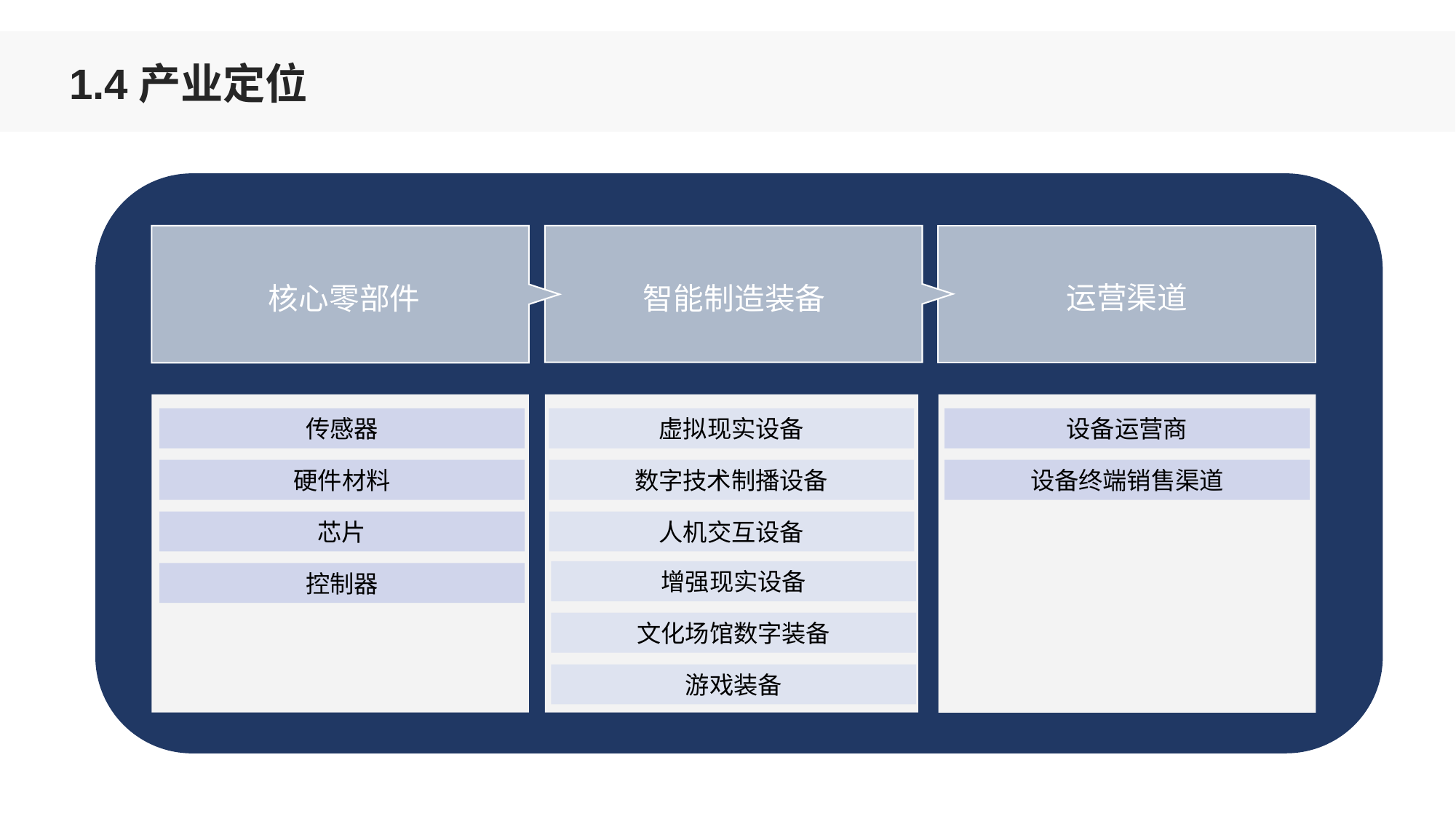

1.4产业定位

运营渠道
核心零部件
智能制造装备

传感器
虚拟现实设备
设备运营商
硬件材料
数字技术制播设备
设备终端销售渠道
芯片
人机交互设备
增强现实设备
控制器
文化场馆数字装备
游戏装备